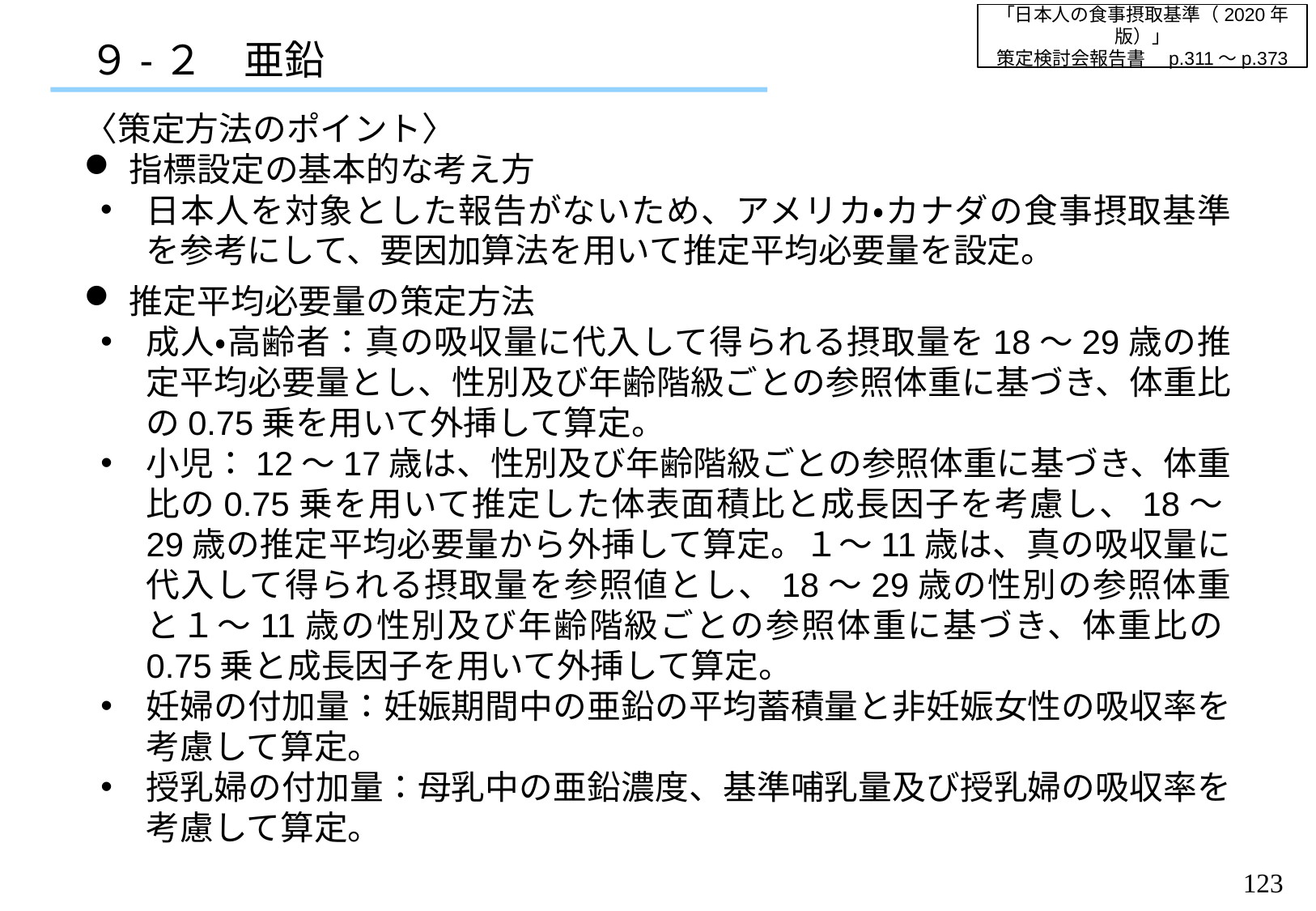

「日本人の食事摂取基準（2020年版）」
策定検討会報告書　p.311～p.373
９-２　亜鉛

〈策定方法のポイント〉
指標設定の基本的な考え方
日本人を対象とした報告がないため、アメリカ・カナダの食事摂取基準を参考にして、要因加算法を用いて推定平均必要量を設定。
推定平均必要量の策定方法
成人・高齢者：真の吸収量に代入して得られる摂取量を18～29歳の推定平均必要量とし、性別及び年齢階級ごとの参照体重に基づき、体重比の0.75乗を用いて外挿して算定。
小児：12～17歳は、性別及び年齢階級ごとの参照体重に基づき、体重比の0.75乗を用いて推定した体表面積比と成長因子を考慮し、18〜29歳の推定平均必要量から外挿して算定。１～11歳は、真の吸収量に代入して得られる摂取量を参照値とし、18〜29歳の性別の参照体重と１～11歳の性別及び年齢階級ごとの参照体重に基づき、体重比の0.75乗と成長因子を用いて外挿して算定。
妊婦の付加量：妊娠期間中の亜鉛の平均蓄積量と非妊娠女性の吸収率を考慮して算定。
授乳婦の付加量：母乳中の亜鉛濃度、基準哺乳量及び授乳婦の吸収率を考慮して算定。
123